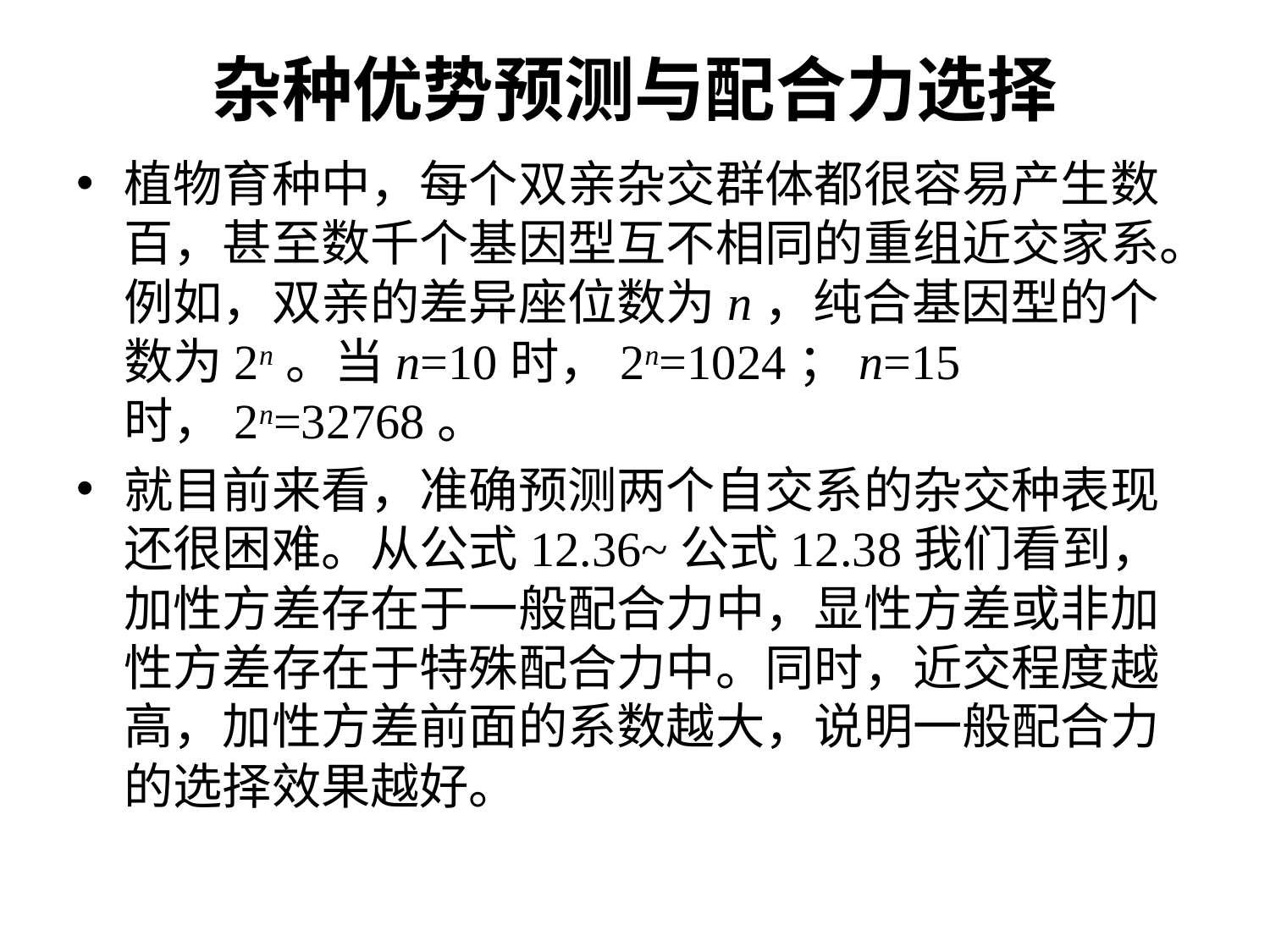

# 杂种优势预测与配合力选择
植物育种中，每个双亲杂交群体都很容易产生数百，甚至数千个基因型互不相同的重组近交家系。例如，双亲的差异座位数为n，纯合基因型的个数为2n。当n=10时，2n=1024；n=15时，2n=32768。
就目前来看，准确预测两个自交系的杂交种表现还很困难。从公式12.36~公式12.38我们看到，加性方差存在于一般配合力中，显性方差或非加性方差存在于特殊配合力中。同时，近交程度越高，加性方差前面的系数越大，说明一般配合力的选择效果越好。